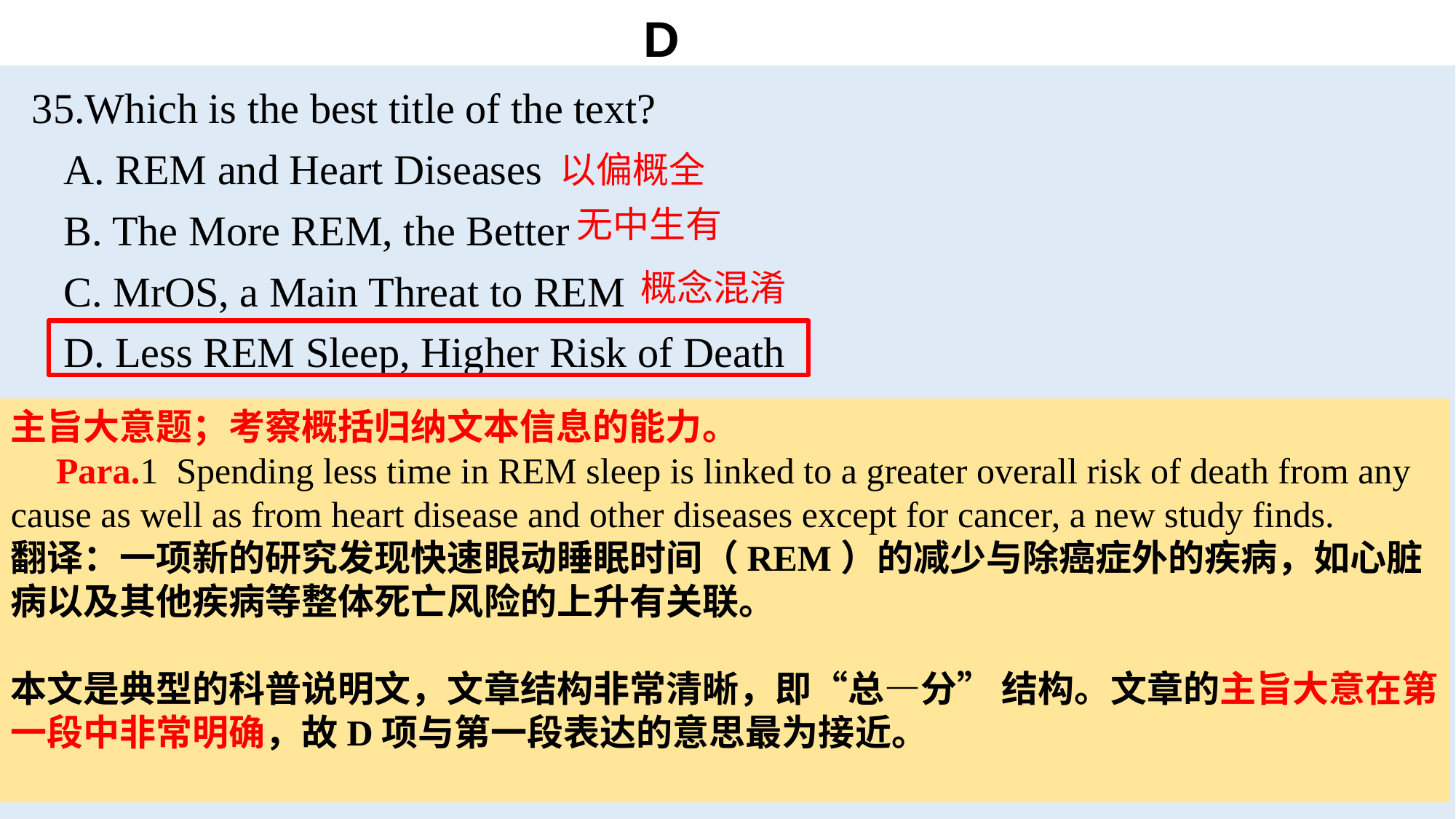

# D
  35.Which is the best title of the text?
     A. REM and Heart Diseases
     B. The More REM, the Better
     C. MrOS, a Main Threat to REM
     D. Less REM Sleep, Higher Risk of Death
以偏概全
无中生有
概念混淆

主旨大意题；考察概括归纳文本信息的能力。
     Para.1  Spending less time in REM sleep is linked to a greater overall risk of death from any cause as well as from heart disease and other diseases except for cancer, a new study finds.
翻译：一项新的研究发现快速眼动睡眠时间（REM）的减少与除癌症外的疾病，如心脏病以及其他疾病等整体死亡风险的上升有关联。

本文是典型的科普说明文，文章结构非常清晰，即“总—分” 结构。文章的主旨大意在第一段中非常明确，故D项与第一段表达的意思最为接近。